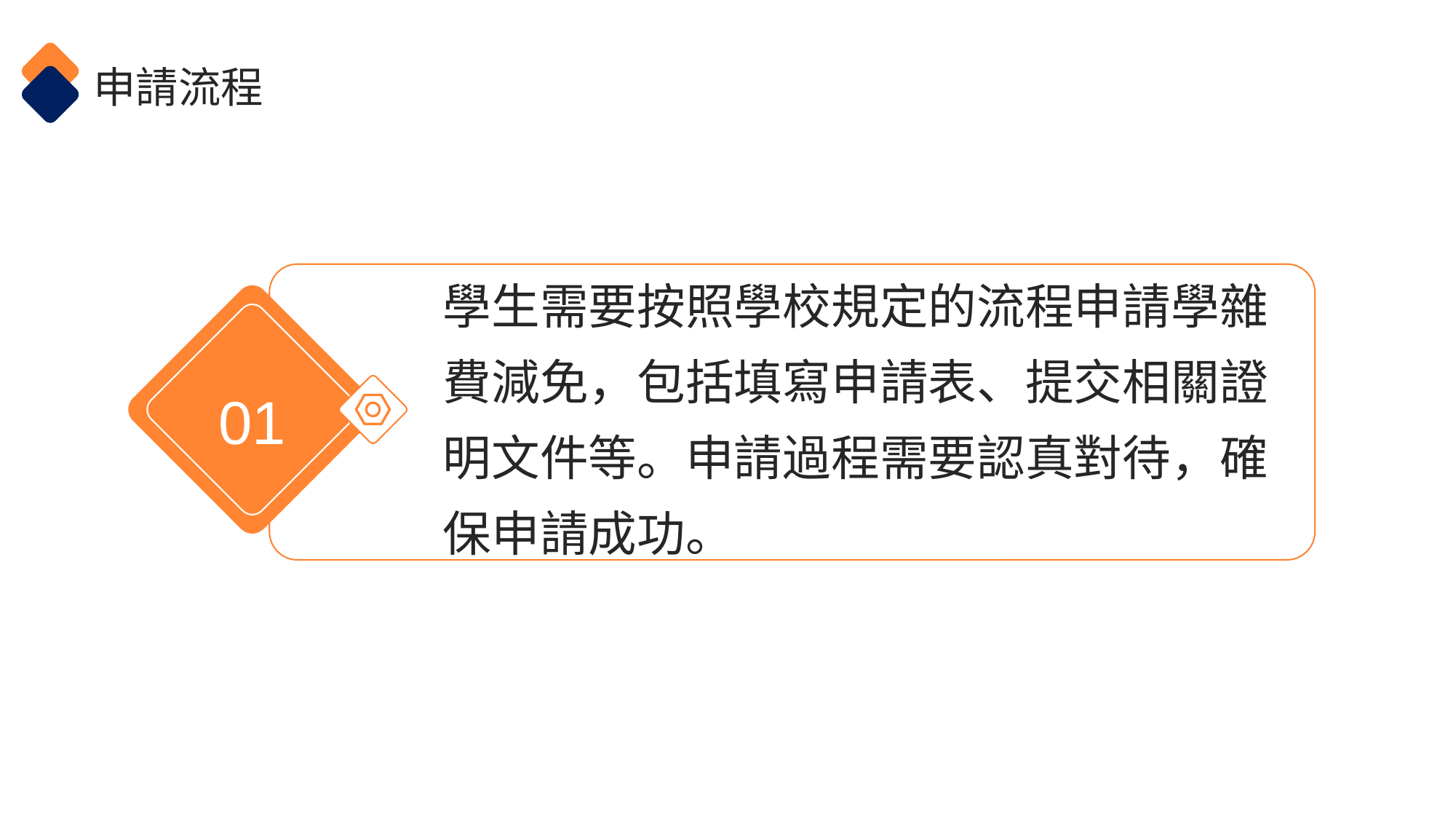

申請流程

學生需要按照學校規定的流程申請學雜費減免，包括填寫申請表、提交相關證明文件等。申請過程需要認真對待，確保申請成功。
01